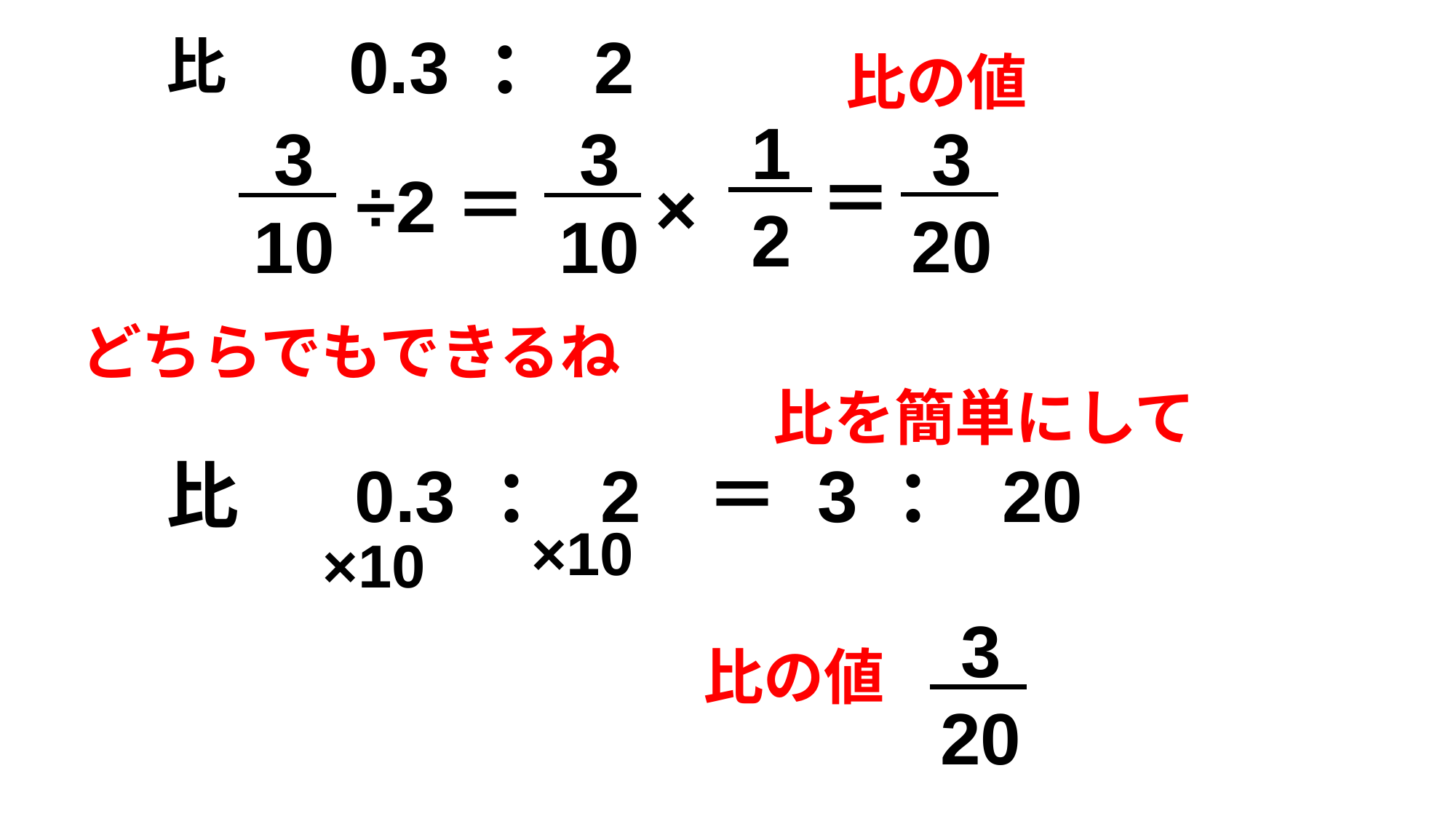

0.3 ： 2
比
比の値
 1
 2
 3
20
 3
10
 3
10
＝
÷2＝
×
どちらでもできるね
比を簡単にして
比
0.3 ： 2
＝
3 ： 20
×10
×10
 3
20
比の値